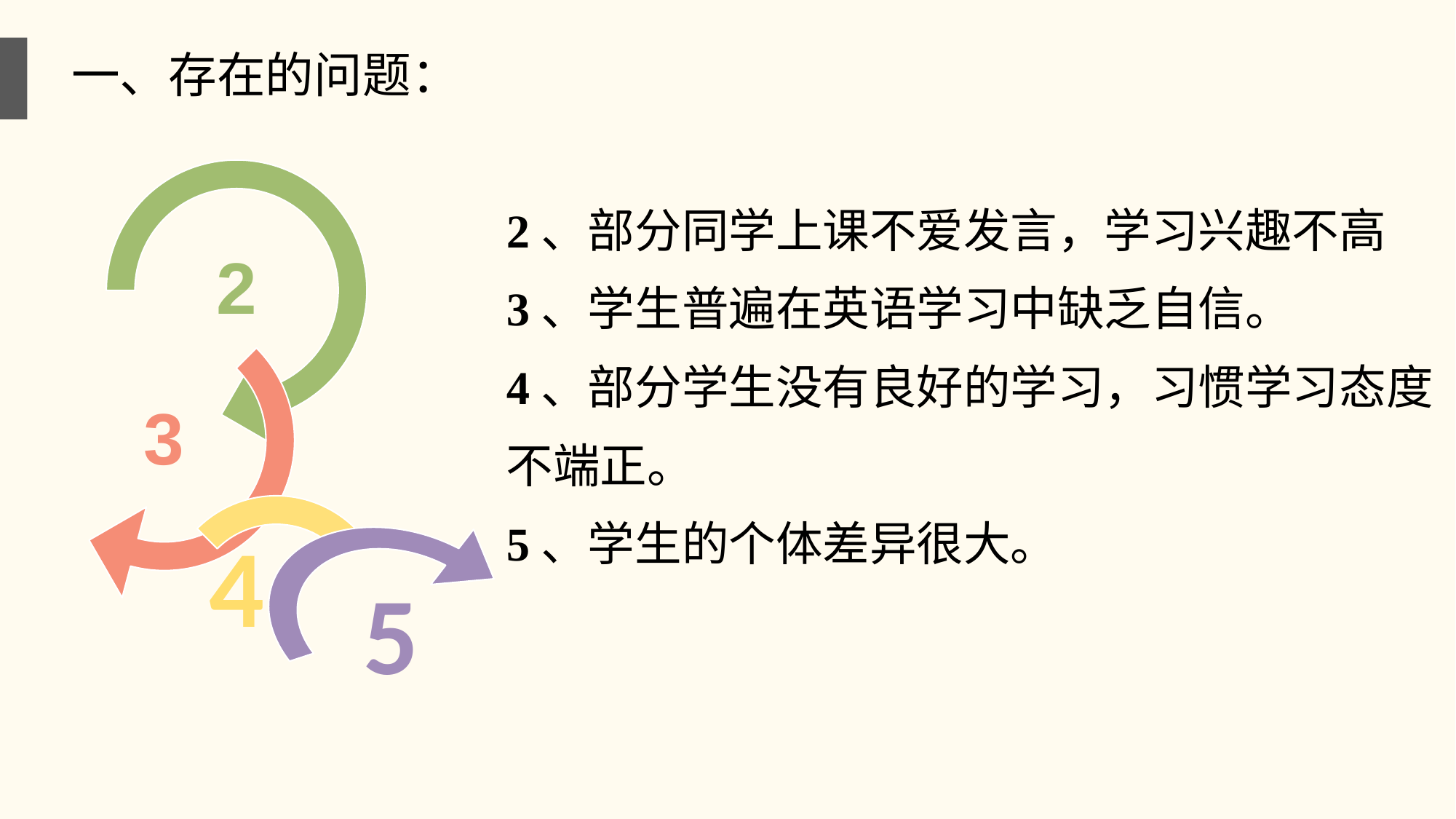

一、存在的问题：

2、部分同学上课不爱发言，学习兴趣不高
3、学生普遍在英语学习中缺乏自信。
4、部分学生没有良好的学习，习惯学习态度
不端正。
5、学生的个体差异很大。
2

3

4
5